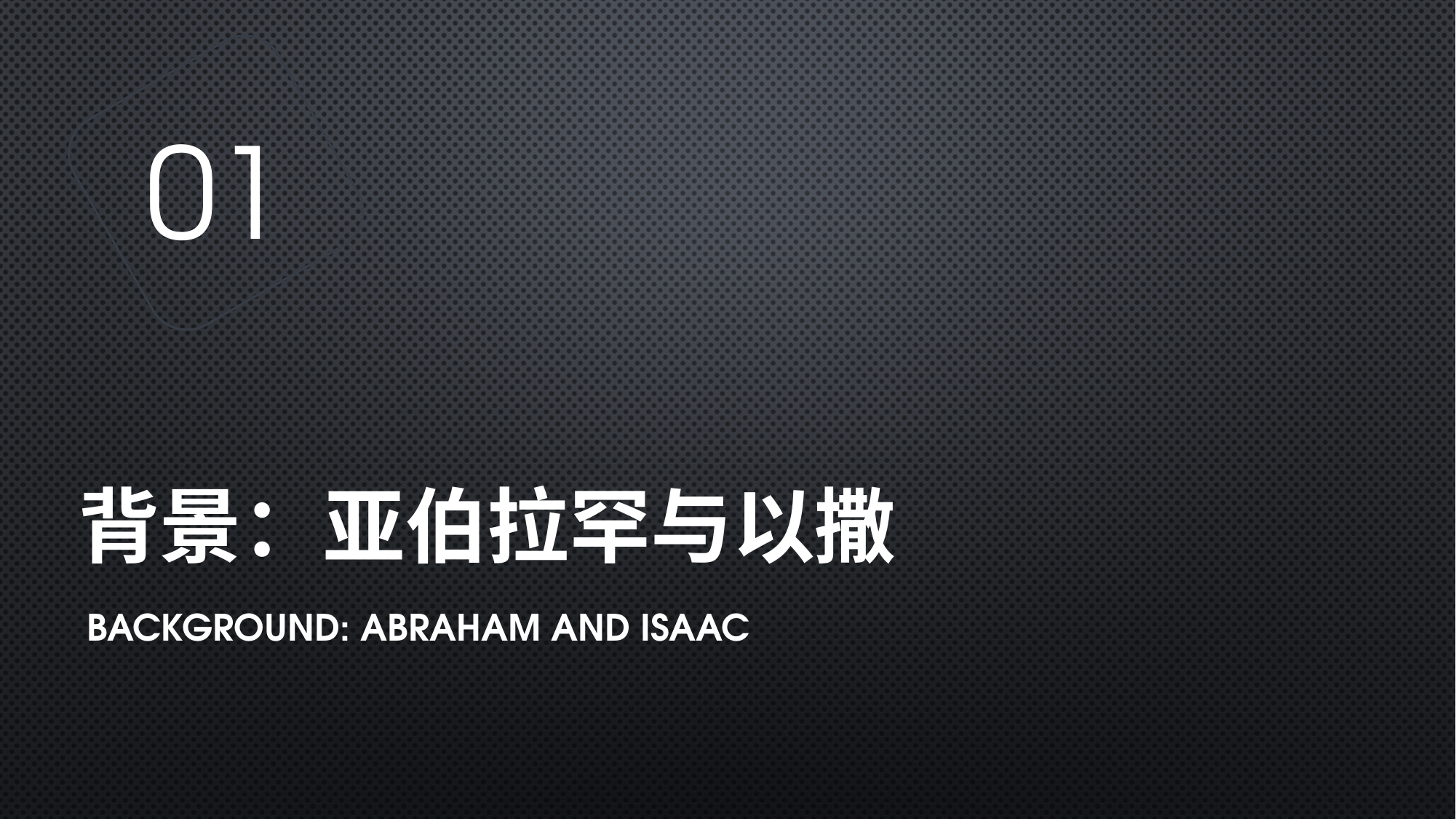

01
# 背景：亚伯拉罕与以撒
Background: Abraham and Isaac